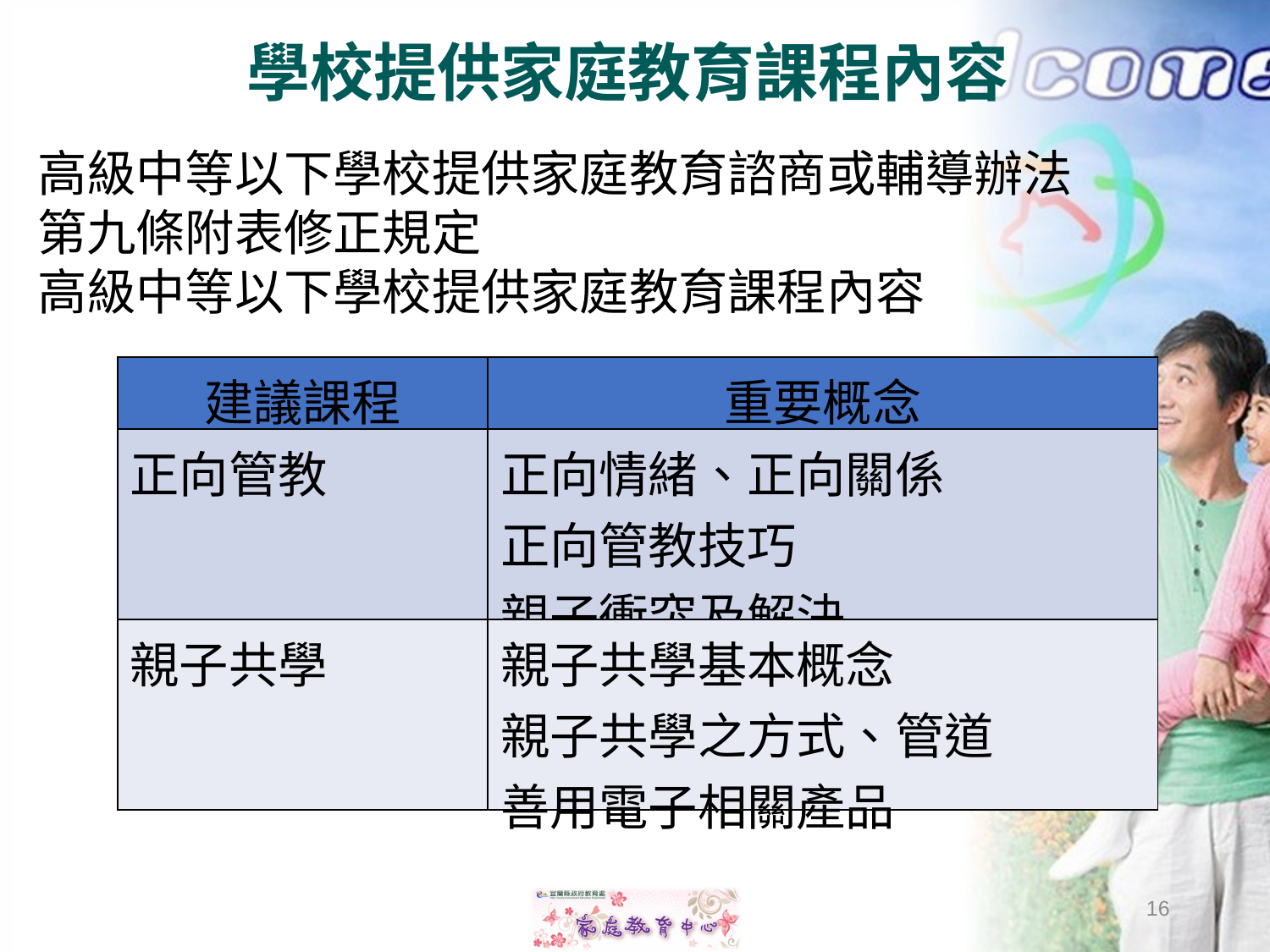

學校提供家庭教育課程內容
高級中等以下學校提供家庭教育諮商或輔導辦法
第九條附表修正規定
高級中等以下學校提供家庭教育課程內容
| 建議課程 | 重要概念 |
| --- | --- |
| 正向管教 | 正向情緒、正向關係 正向管教技巧 親子衝突及解決 |
| 親子共學 | 親子共學基本概念 親子共學之方式、管道 善用電子相關產品 |
16